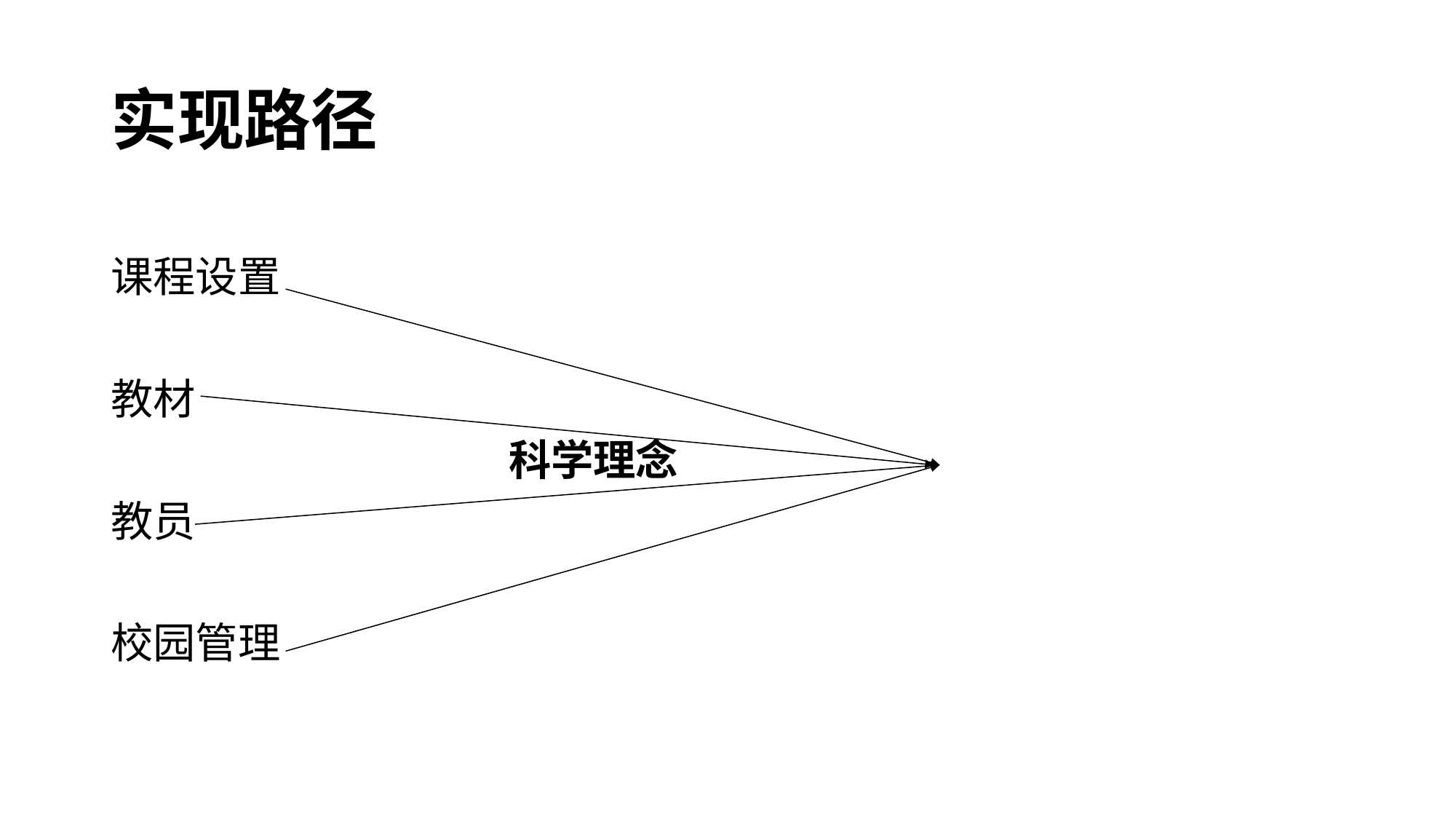

# 实现路径
课程设置

教材
                                         科学理念
教员

校园管理